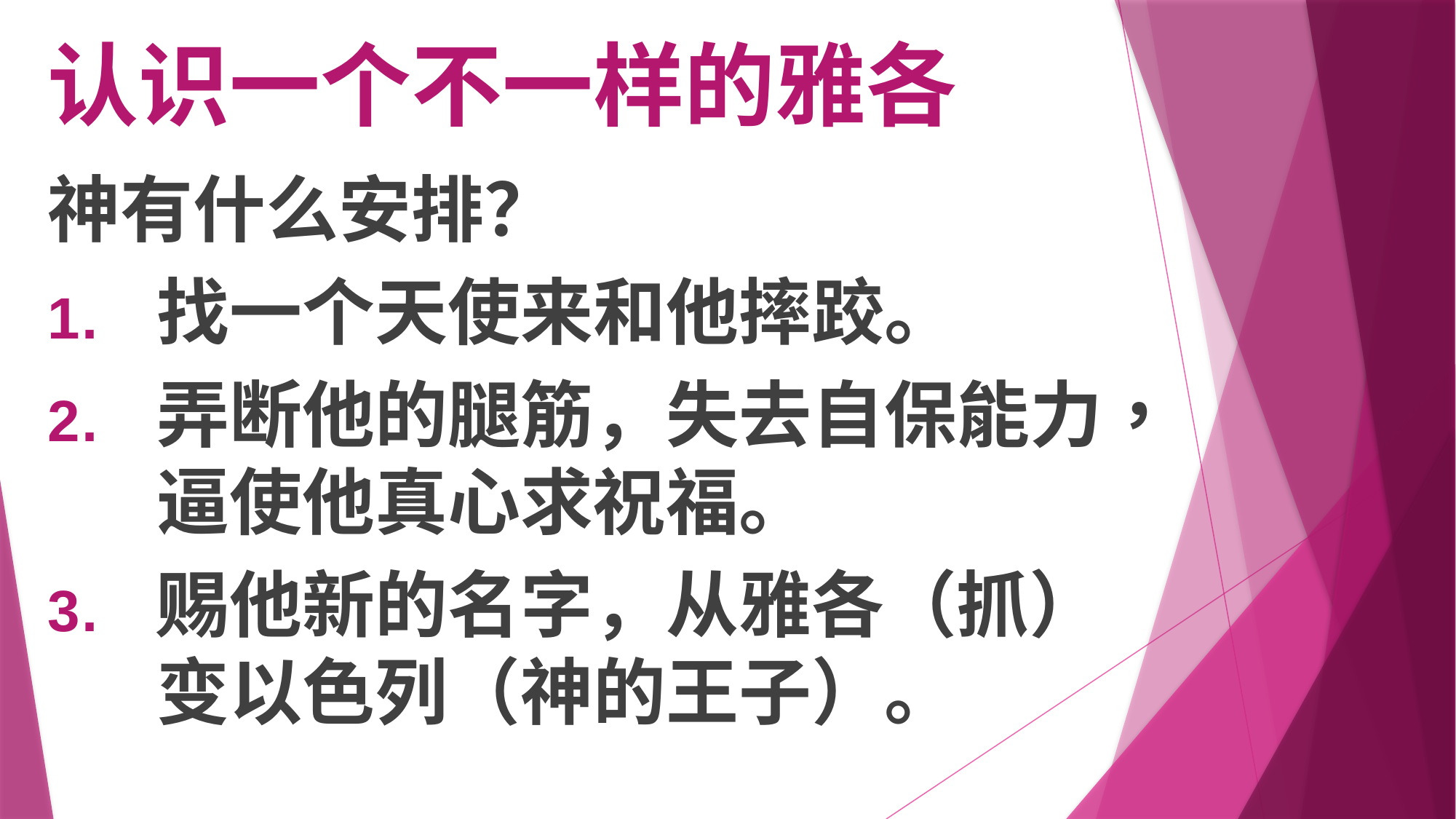

# 认识一个不一样的雅各
神有什么安排？
找一个天使来和他摔跤。
弄断他的腿筋，失去自保能力，逼使他真心求祝福。
赐他新的名字，从雅各（抓）变以色列（神的王子）。